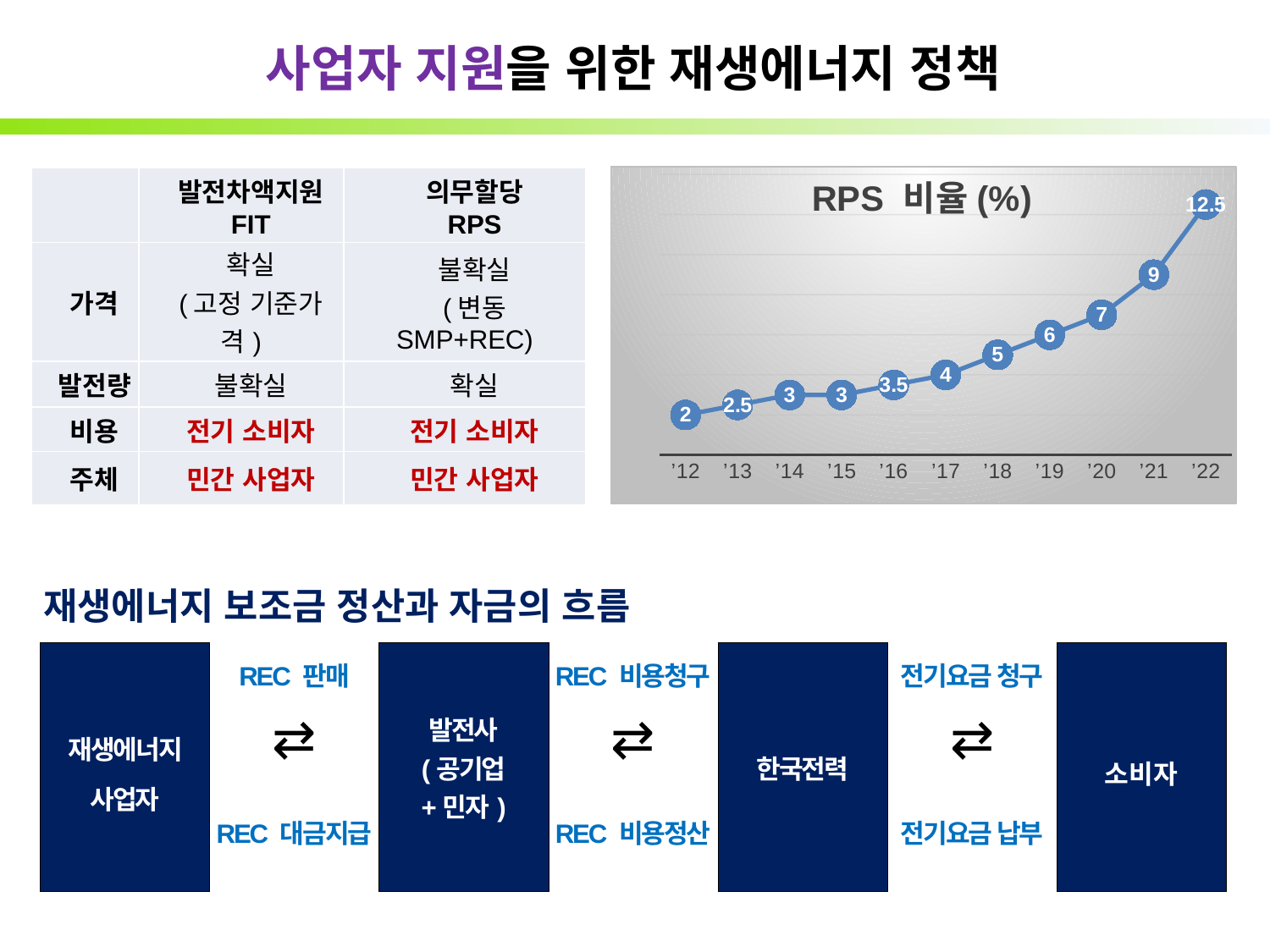

# 사업자 지원을 위한 재생에너지 정책

### Chart: RPS 비율(%)

| Category | 비율(%) |
|---|---|
| ’12 | 2.0 |
| ’13 | 2.5 |
| ’14 | 3.0 |
| ’15 | 3.0 |
| ’16 | 3.5 |
| ’17 | 4.0 |
| ’18 | 5.0 |
| ’19 | 6.0 |
| ’20 | 7.0 |
| ’21 | 9.0 |
| ’22 | 12.5 |
|  | 발전차액지원 FIT | 의무할당 RPS |
| --- | --- | --- |
| 가격 | 확실 (고정 기준가격) | 불확실 (변동 SMP+REC) |
| 발전량 | 불확실 | 확실 |
| 비용 | 전기 소비자 | 전기 소비자 |
| 주체 | 민간 사업자 | 민간 사업자 |

재생에너지 보조금 정산과 자금의 흐름
| 재생에너지 사업자 | REC 판매 | 발전사 (공기업 +민자) | REC 비용청구 | 한국전력 | 전기요금 청구 | 소비자 |
| --- | --- | --- | --- | --- | --- | --- |
|  | ⇄ |  | ⇄ |  | ⇄ |  |
|  | REC 대금지급 |  | REC 비용정산 |  | 전기요금 납부 |  |